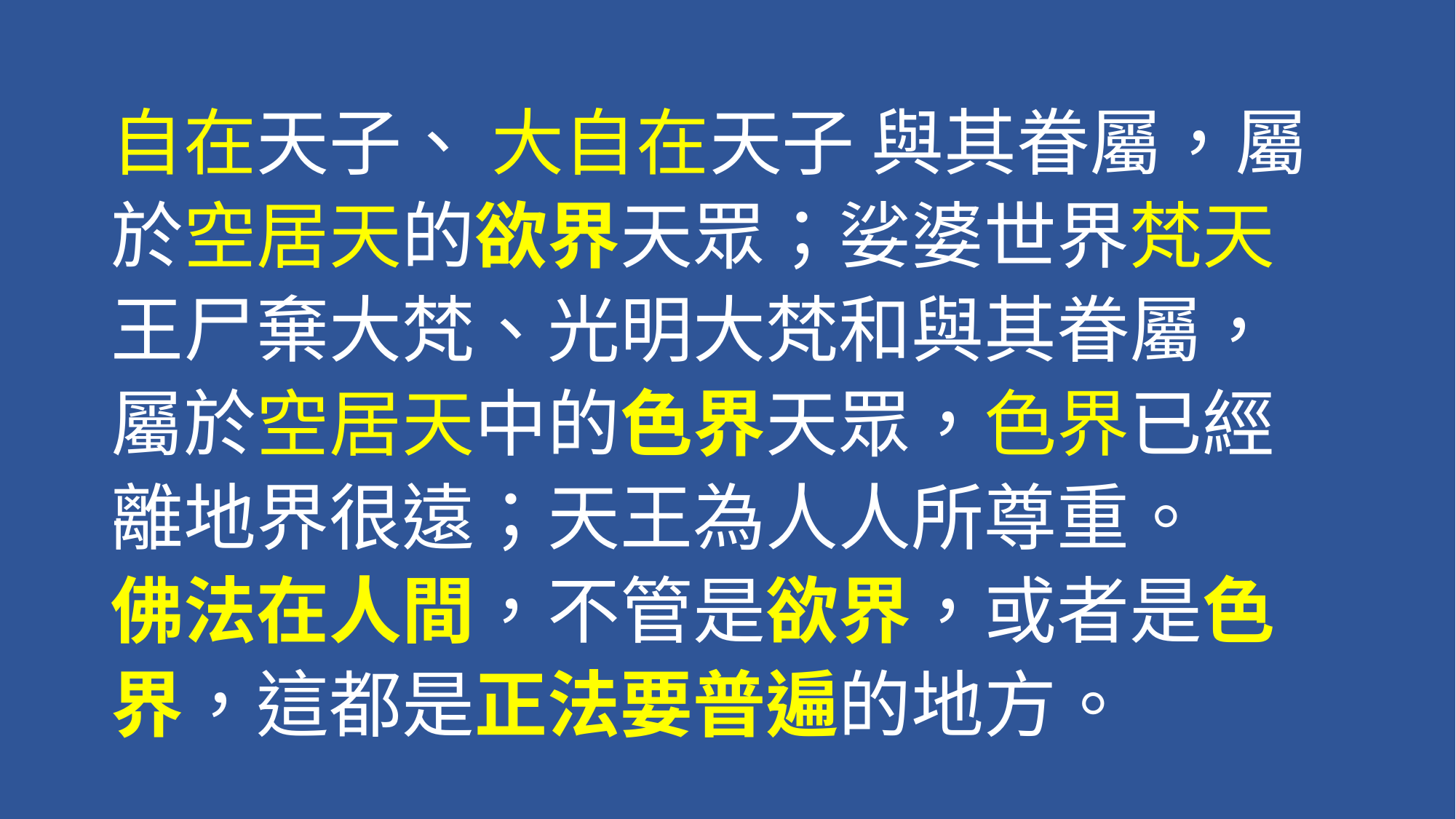

#
自在天子、 大自在天子 與其眷屬，屬
於空居天的欲界天眾；娑婆世界梵天
王尸棄大梵、光明大梵和與其眷屬，
屬於空居天中的色界天眾，色界已經
離地界很遠；天王為人人所尊重。
佛法在人間，不管是欲界，或者是色
界，這都是正法要普遍的地方。